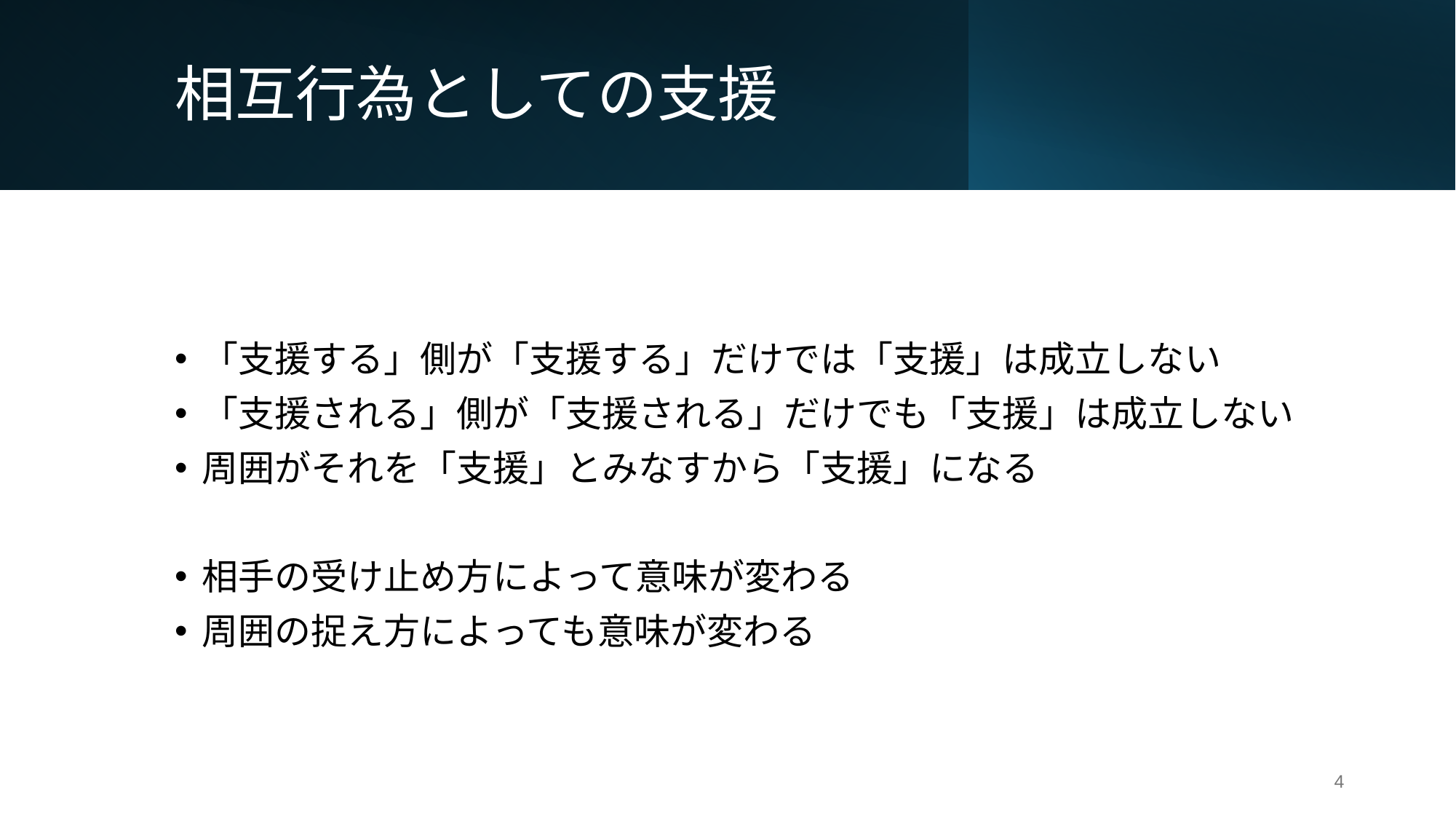

# 相互行為としての支援
「支援する」側が「支援する」だけでは「支援」は成立しない
「支援される」側が「支援される」だけでも「支援」は成立しない
周囲がそれを「支援」とみなすから「支援」になる

相手の受け止め方によって意味が変わる
周囲の捉え方によっても意味が変わる
4